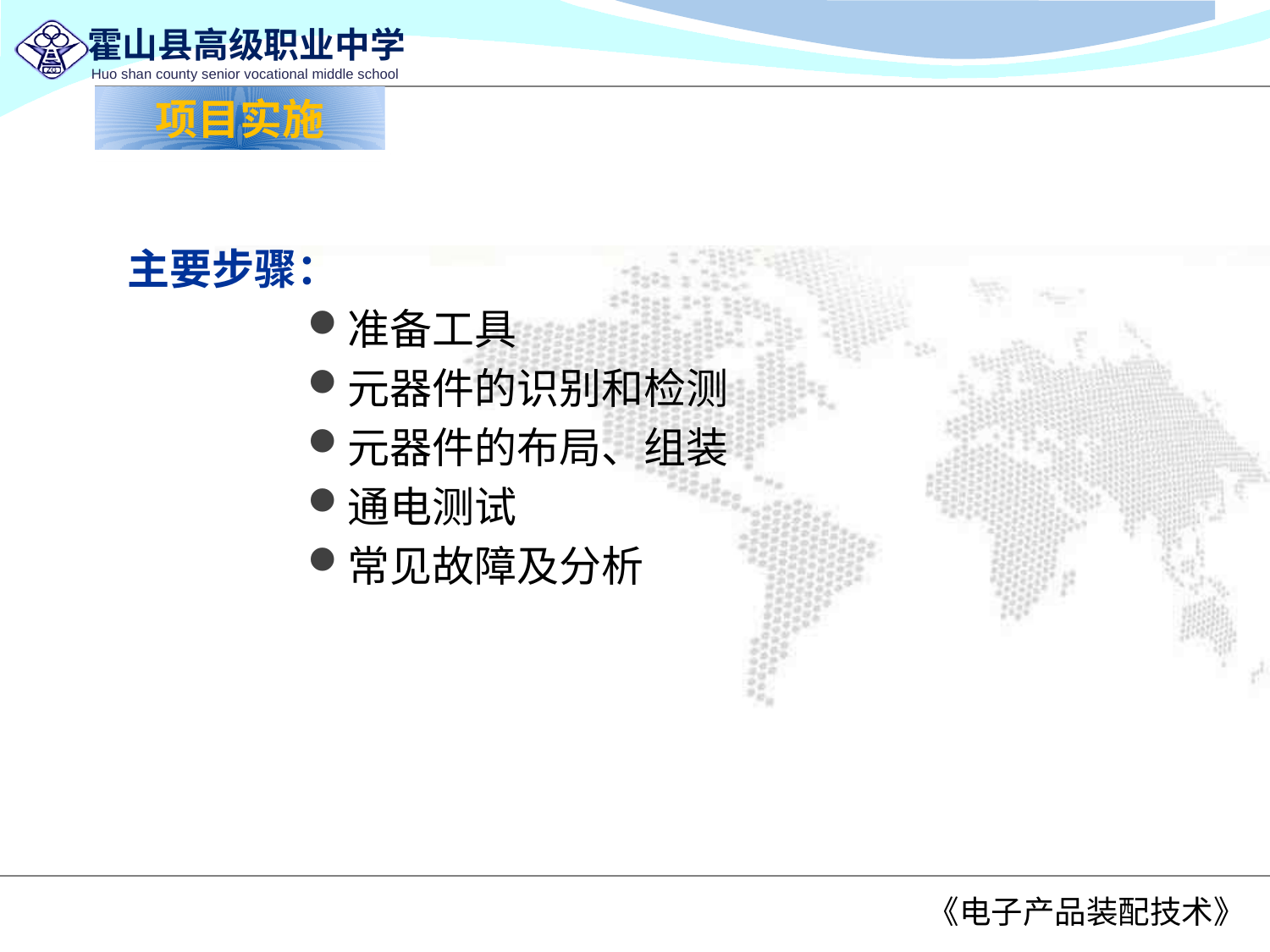

项目实施
# 主要步骤：
准备工具
元器件的识别和检测
元器件的布局、组装
通电测试
常见故障及分析